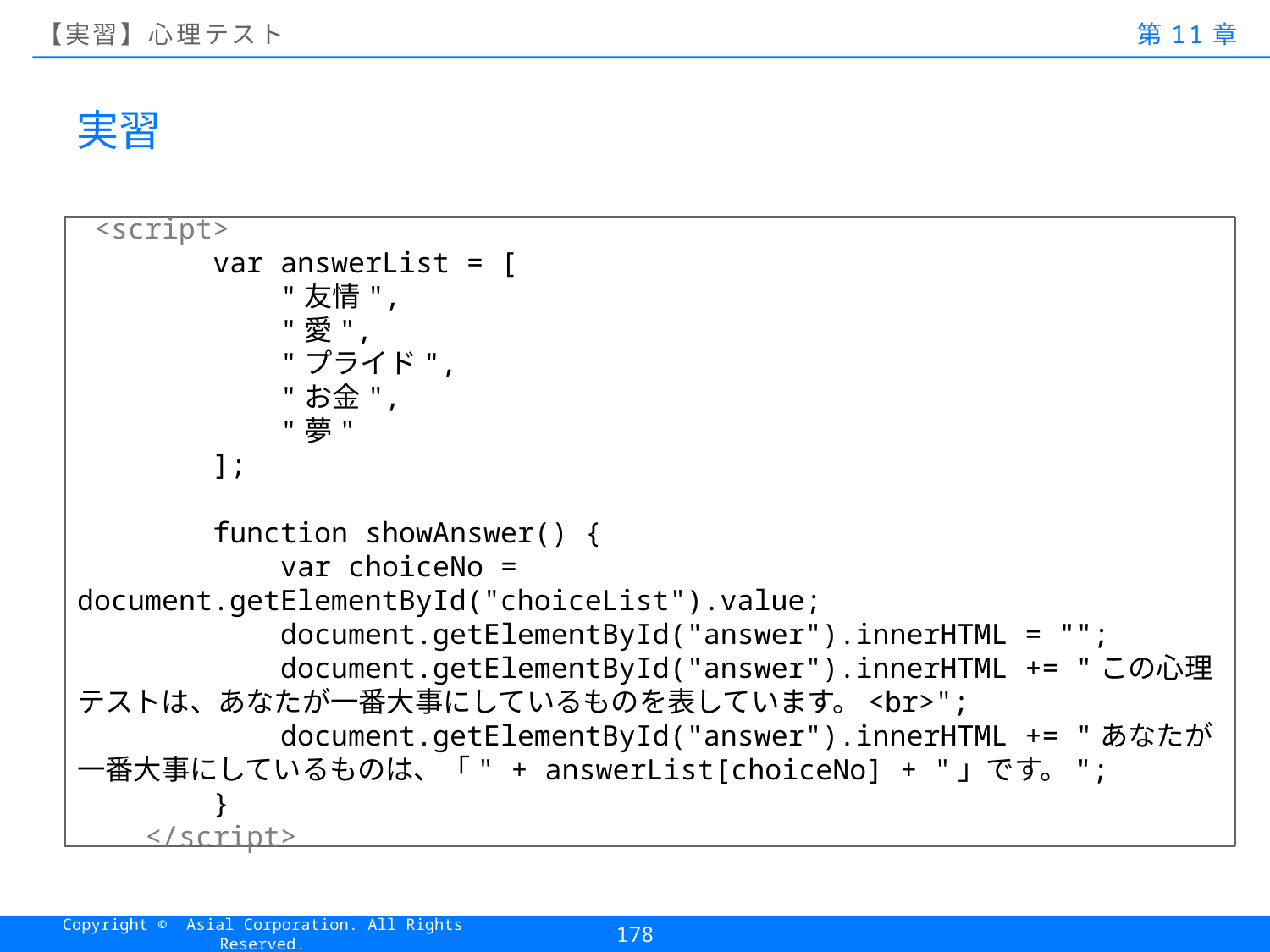

# 【実習】心理テスト
第11章
実習

 <script>
        var answerList = [
            "友情",
            "愛",
            "プライド",
            "お金",
            "夢"
        ];

        function showAnswer() {
            var choiceNo = document.getElementById("choiceList").value;
            document.getElementById("answer").innerHTML = "";
            document.getElementById("answer").innerHTML += "この心理テストは、あなたが一番大事にしているものを表しています。<br>";
            document.getElementById("answer").innerHTML += "あなたが一番大事にしているものは、「" + answerList[choiceNo] + "」です。";
        }
    </script>
178